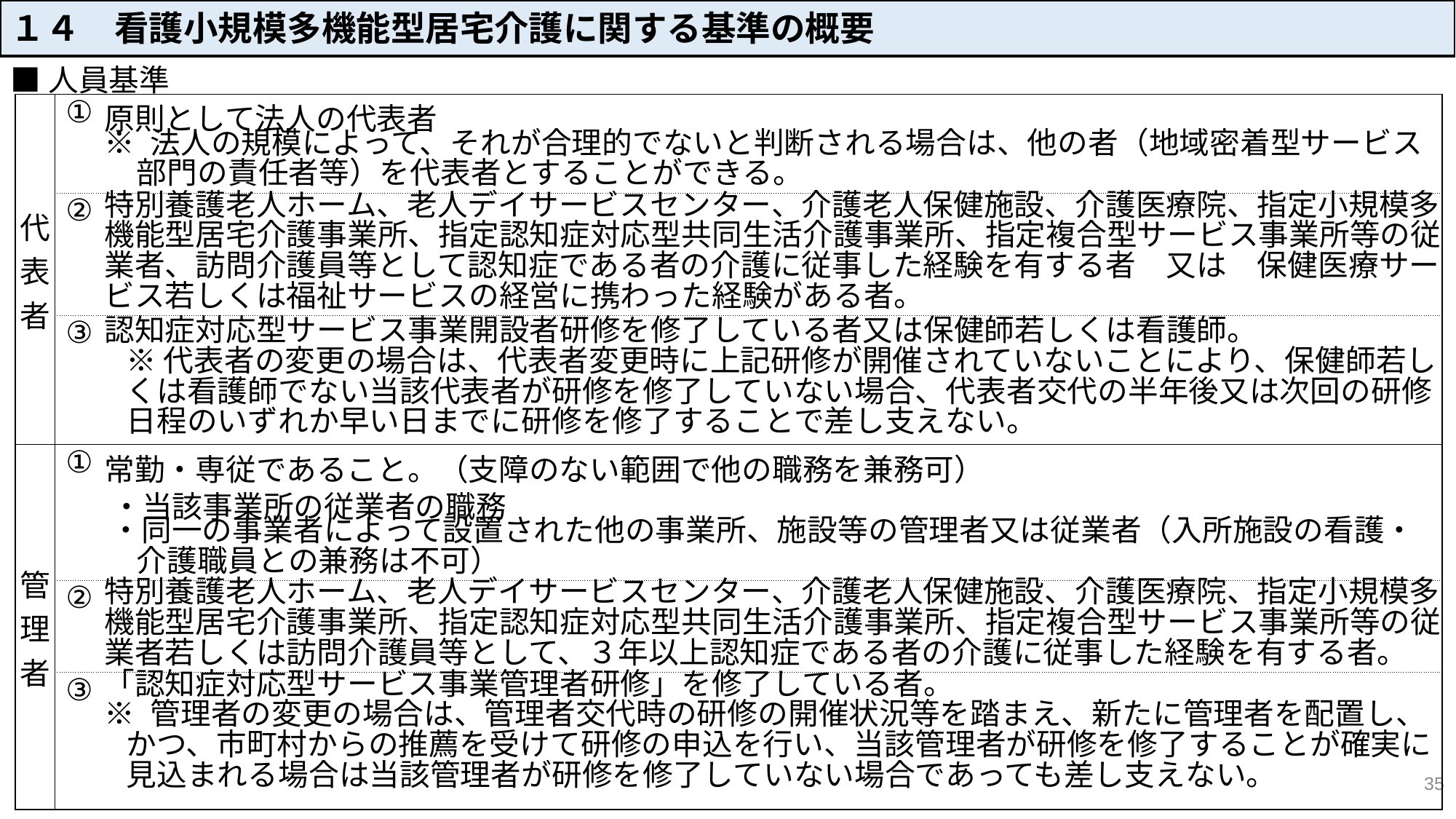

１４　看護小規模多機能型居宅介護に関する基準の概要
■人員基準
| 代表者 | ① | 原則として法人の代表者 |
| --- | --- | --- |
|  |  | ※ 法人の規模によって、それが合理的でないと判断される場合は、他の者（地域密着型サービス部門の責任者等）を代表者とすることができる。 |
|  | ② | 特別養護老人ホーム、老人デイサービスセンター、介護老人保健施設、介護医療院、指定小規模多機能型居宅介護事業所、指定認知症対応型共同生活介護事業所、指定複合型サービス事業所等の従業者、訪問介護員等として認知症である者の介護に従事した経験を有する者　又は　保健医療サービス若しくは福祉サービスの経営に携わった経験がある者。 |
|  | ③ | 認知症対応型サービス事業開設者研修を修了している者又は保健師若しくは看護師。 ※ 代表者の変更の場合は、代表者変更時に上記研修が開催されていないことにより、保健師若しくは看護師でない当該代表者が研修を修了していない場合、代表者交代の半年後又は次回の研修日程のいずれか早い日までに研修を修了することで差し支えない。 |
| 管理者 | ① | 常勤・専従であること。（支障のない範囲で他の職務を兼務可） |
|  |  | ・当該事業所の従業者の職務 |
|  |  | ・同一の事業者によって設置された他の事業所、施設等の管理者又は従業者（入所施設の看護・介護職員との兼務は不可） |
|  | ② | 特別養護老人ホーム、老人デイサービスセンター、介護老人保健施設、介護医療院、指定小規模多機能型居宅介護事業所、指定認知症対応型共同生活介護事業所、指定複合型サービス事業所等の従業者若しくは訪問介護員等として、３年以上認知症である者の介護に従事した経験を有する者。 |
|  | ③ | 「認知症対応型サービス事業管理者研修」を修了している者。 ※ 管理者の変更の場合は、管理者交代時の研修の開催状況等を踏まえ、新たに管理者を配置し、かつ、市町村からの推薦を受けて研修の申込を行い、当該管理者が研修を修了することが確実に見込まれる場合は当該管理者が研修を修了していない場合であっても差し支えない。 |
35